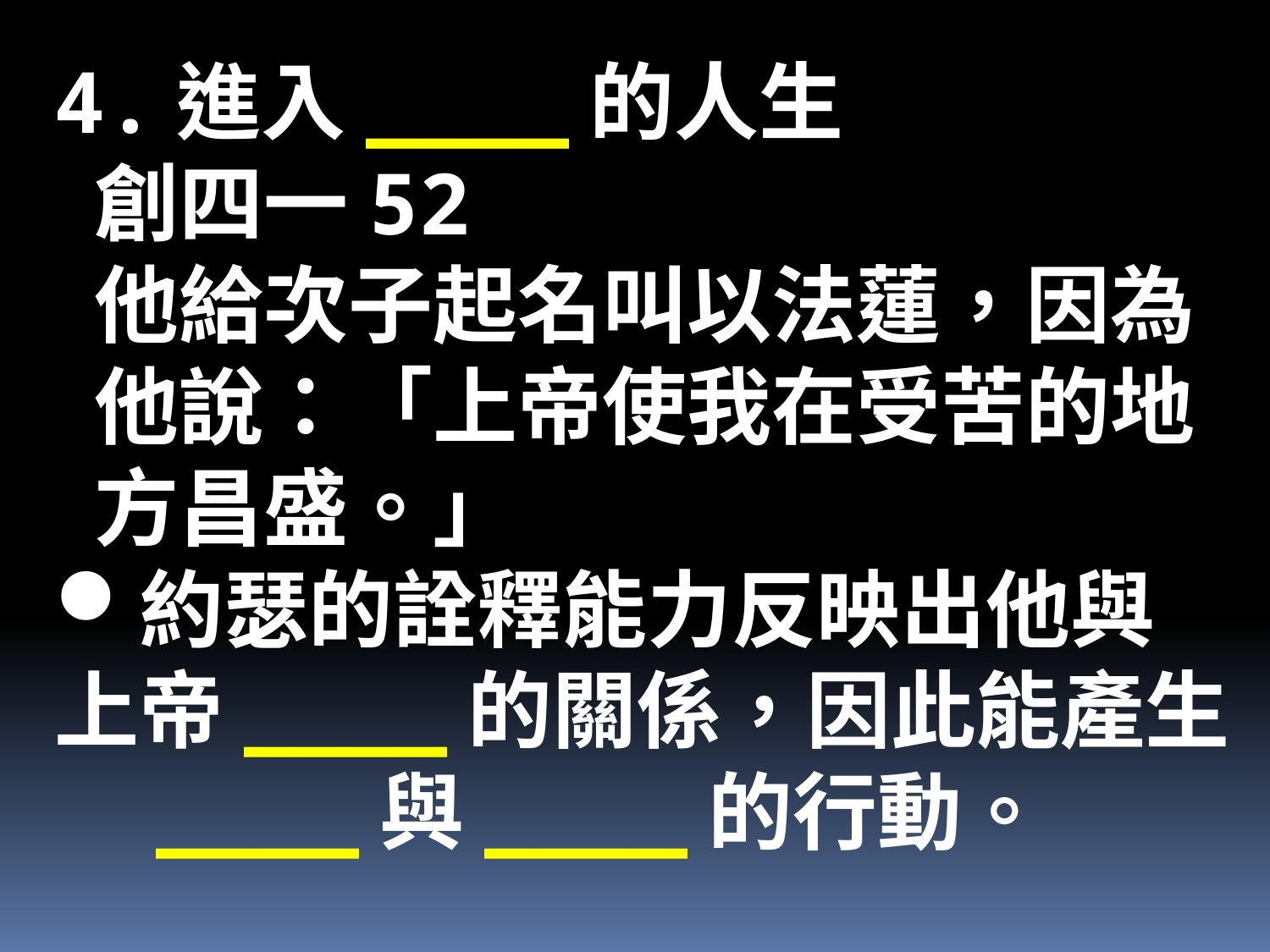

4.進入____的人生
 創四一52
 他給次子起名叫以法蓮，因為
 他說：「上帝使我在受苦的地
 方昌盛。」
約瑟的詮釋能力反映出他與上帝____的關係，因此能產生
  ____與____的行動。